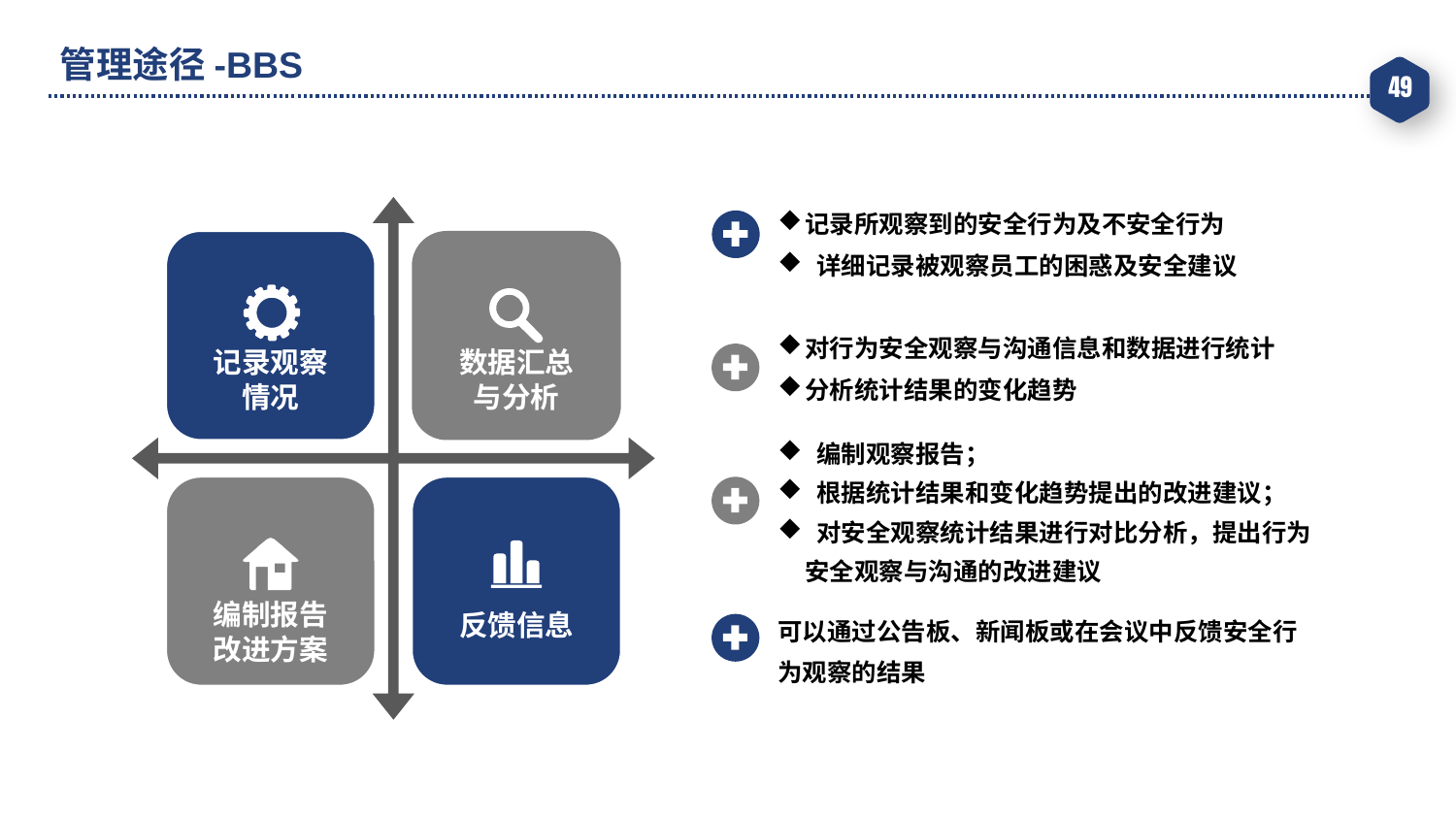

管理途径-BBS
记录所观察到的安全行为及不安全行为
 详细记录被观察员工的困惑及安全建议

记录观察情况
数据汇总与分析

对行为安全观察与沟通信息和数据进行统计
分析统计结果的变化趋势

 编制观察报告；
 根据统计结果和变化趋势提出的改进建议；
 对安全观察统计结果进行对比分析，提出行为安全观察与沟通的改进建议

编制报告改进方案
反馈信息

可以通过公告板、新闻板或在会议中反馈安全行为观察的结果